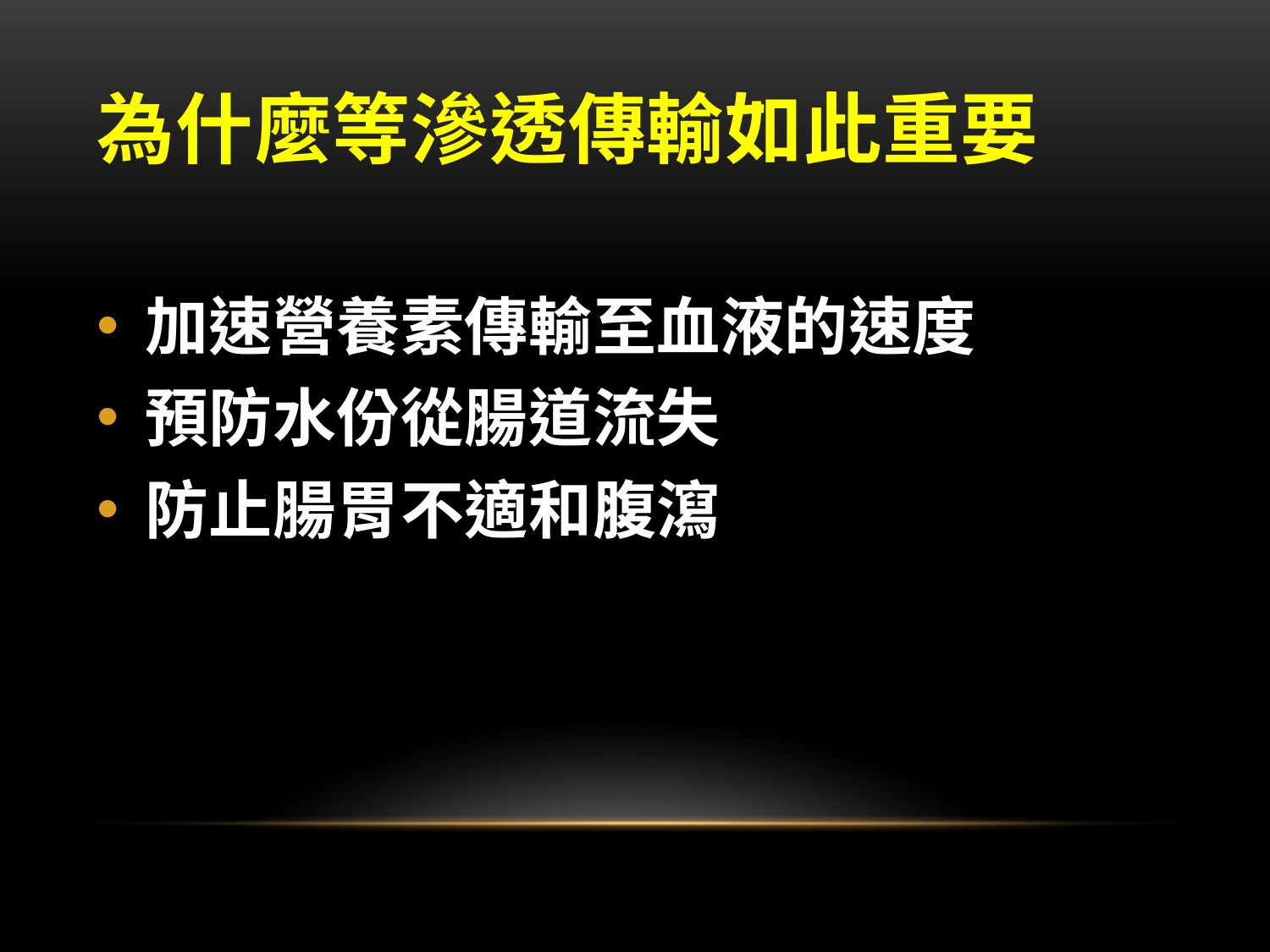

# 為什麼等滲透傳輸如此重要
加速營養素傳輸至血液的速度
預防水份從腸道流失
防止腸胃不適和腹瀉